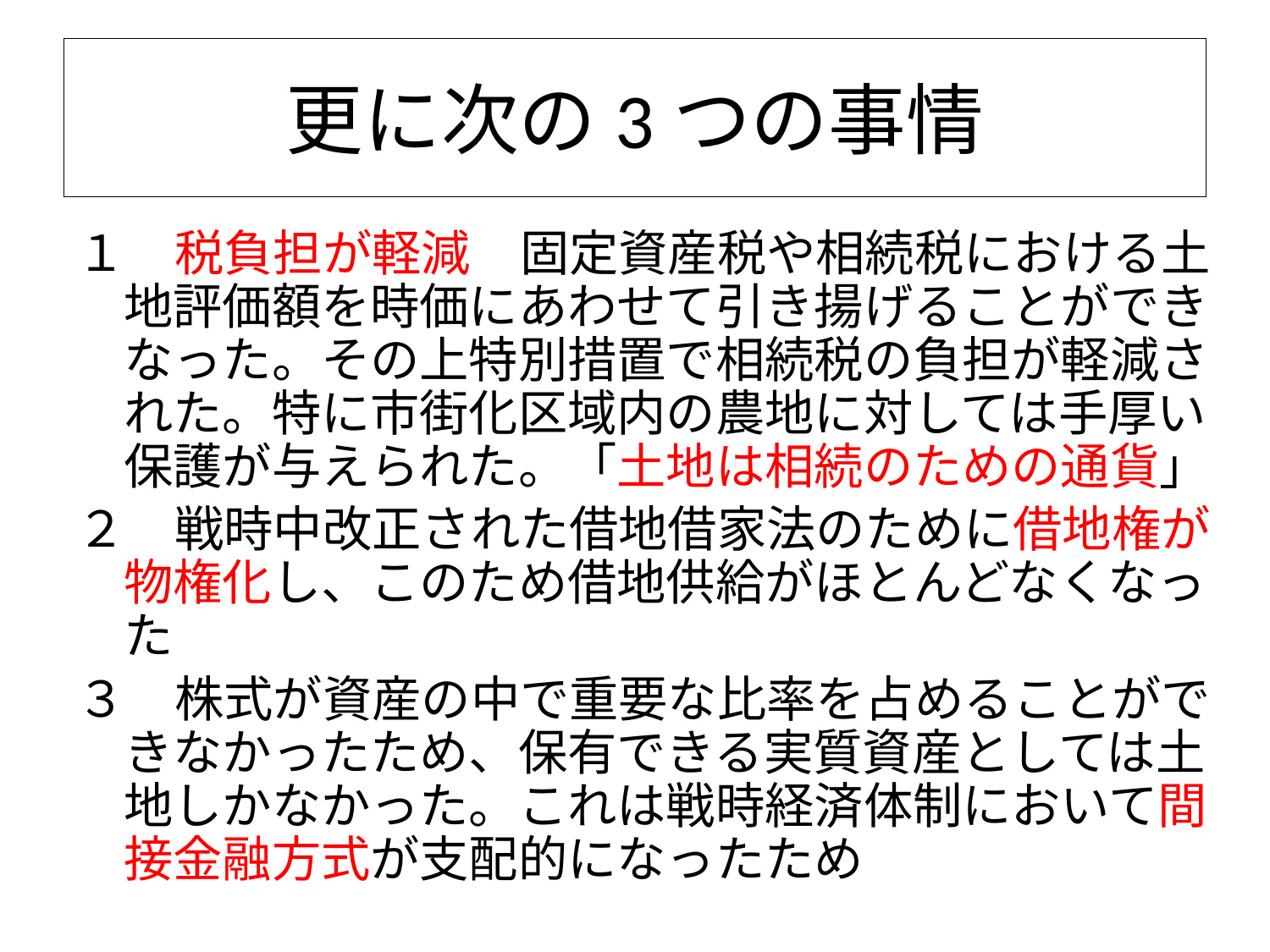

# 更に次の3つの事情
１　税負担が軽減　固定資産税や相続税における土地評価額を時価にあわせて引き揚げることができなった。その上特別措置で相続税の負担が軽減された。特に市街化区域内の農地に対しては手厚い保護が与えられた。「土地は相続のための通貨」
２　戦時中改正された借地借家法のために借地権が物権化し、このため借地供給がほとんどなくなった
３　株式が資産の中で重要な比率を占めることができなかったため、保有できる実質資産としては土地しかなかった。これは戦時経済体制において間接金融方式が支配的になったため